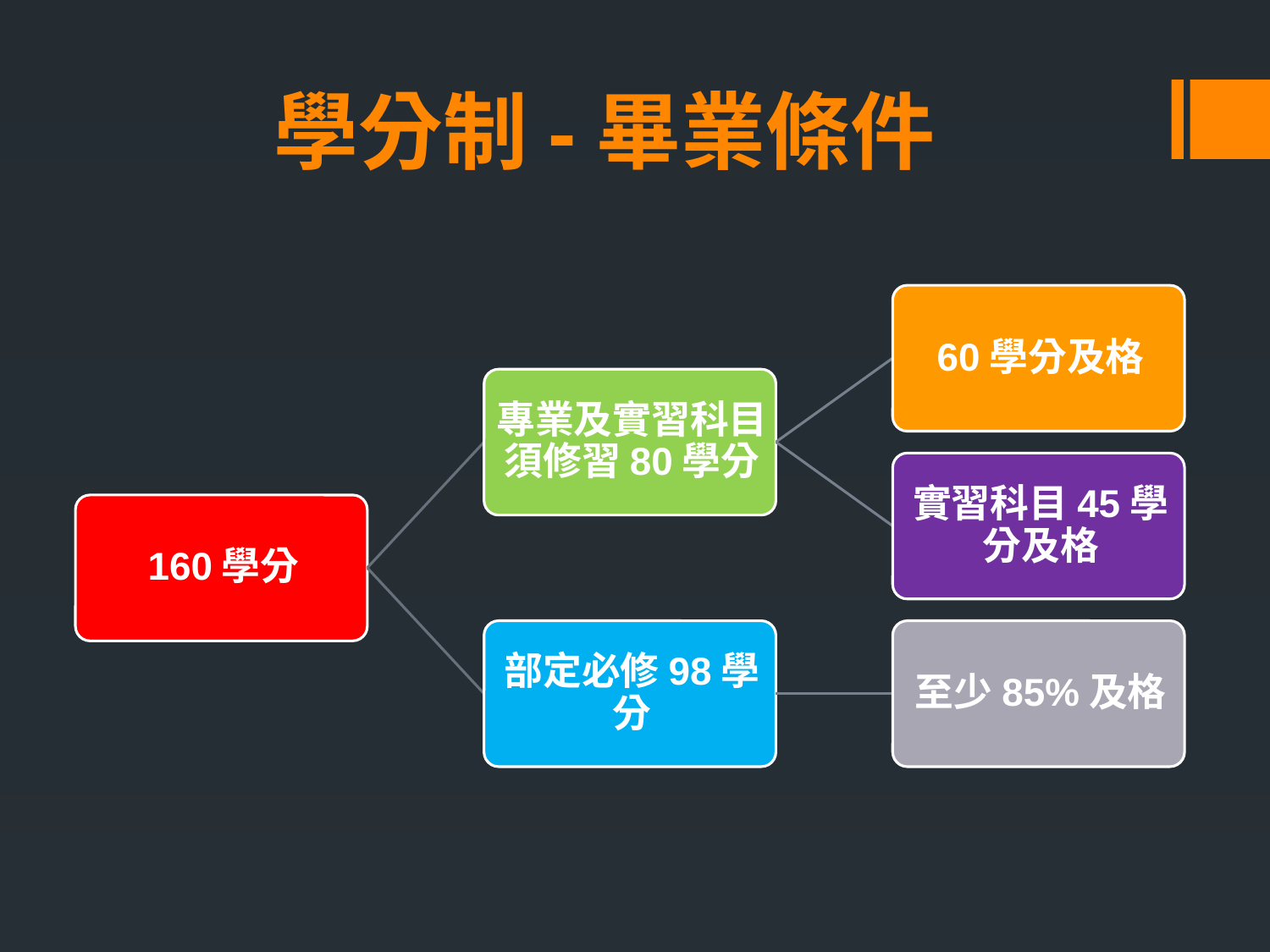

學分制-畢業條件
160學分

專業及實習科目須修習80學分

60學分及格

實習科目45學分及格

部定必修98學分

至少85%及格